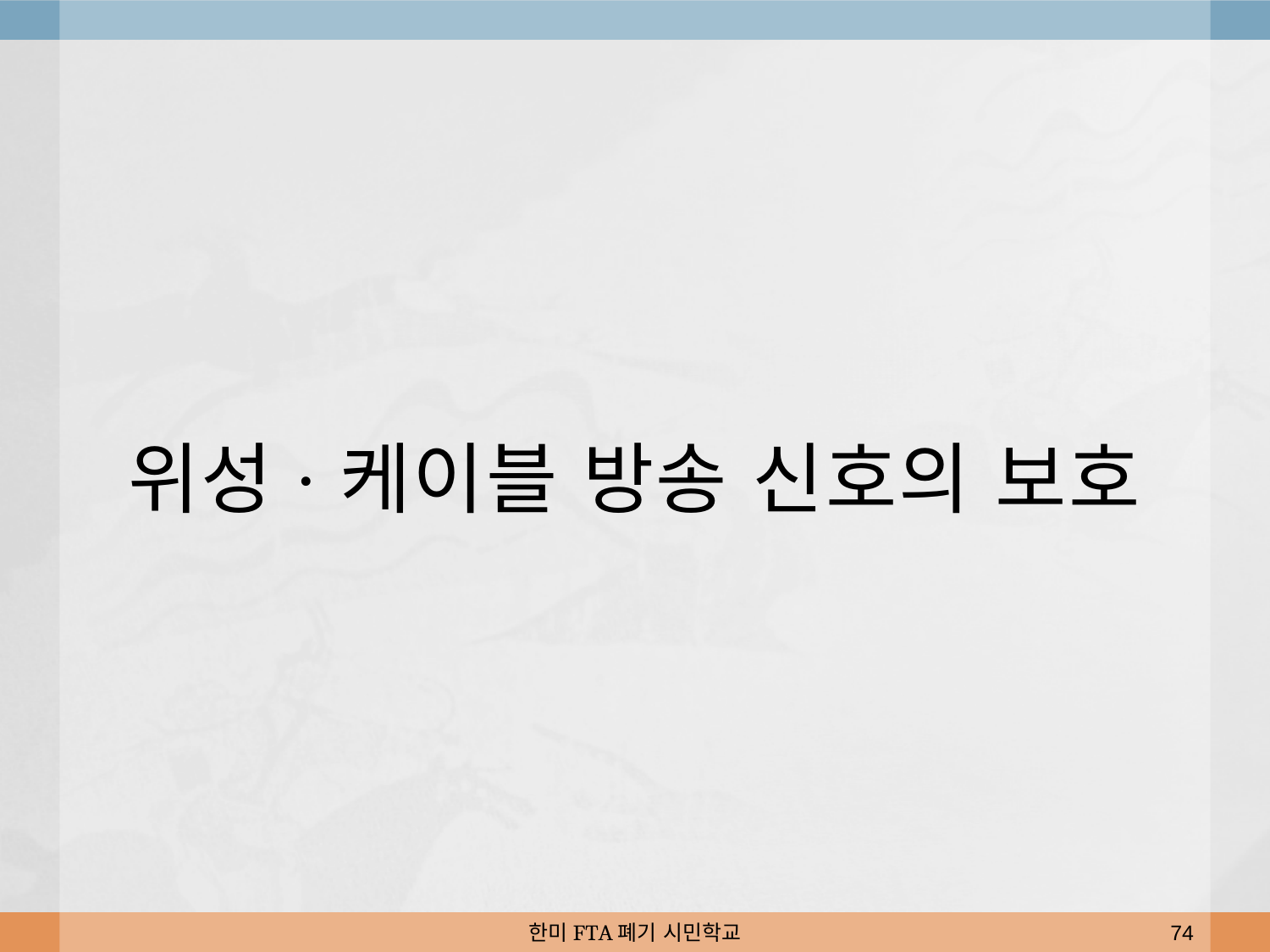

# 위성·케이블 방송 신호의 보호
한미FTA폐기 시민학교
74